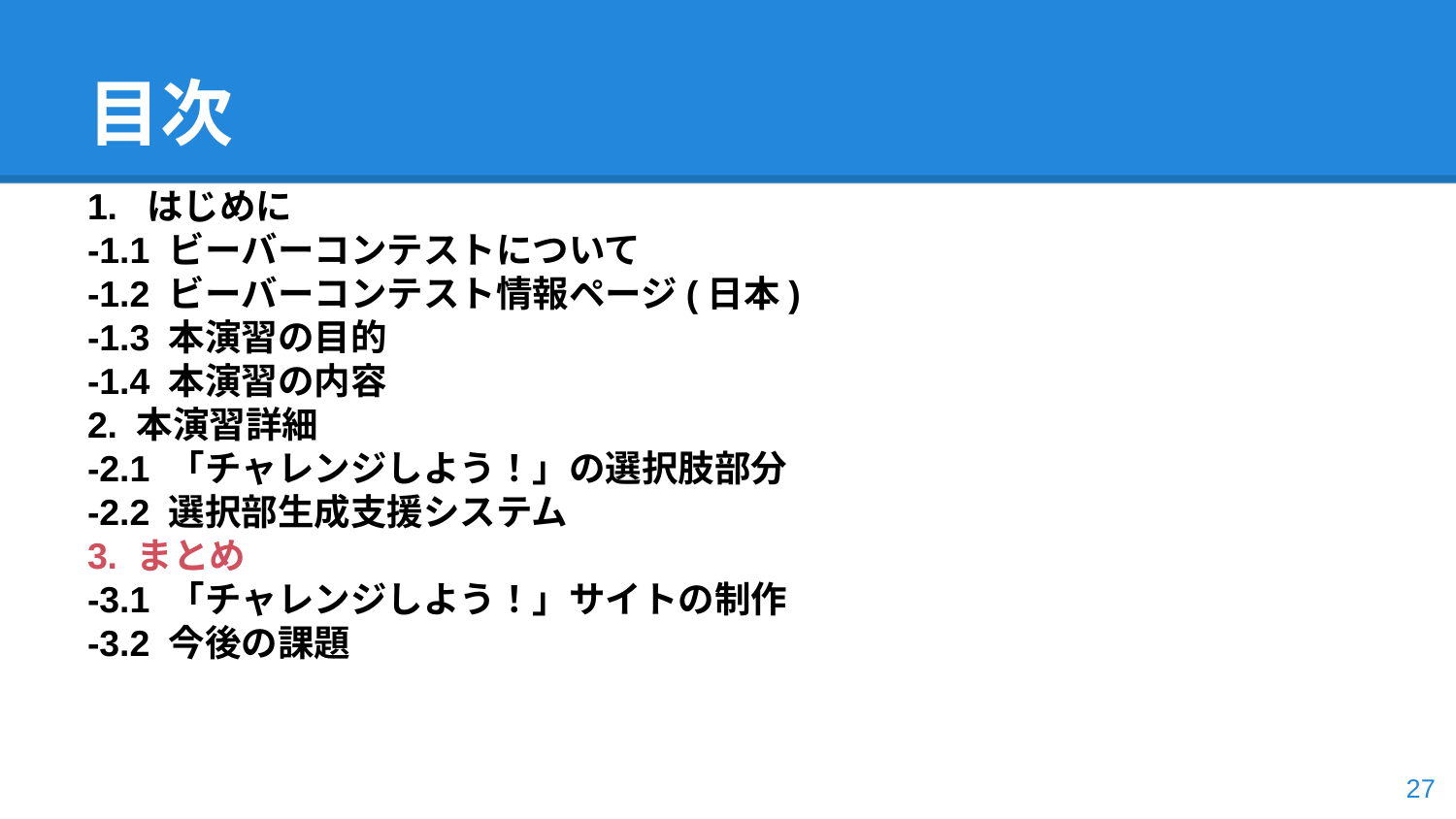

# 目次
1.  はじめに
-1.1 ビーバーコンテストについて
-1.2 ビーバーコンテスト情報ページ(日本)
-1.3 本演習の目的
-1.4 本演習の内容
2. 本演習詳細
-2.1 「チャレンジしよう！」の選択肢部分
-2.2 選択部生成支援システム
3. まとめ
-3.1 「チャレンジしよう！」サイトの制作
-3.2 今後の課題
27